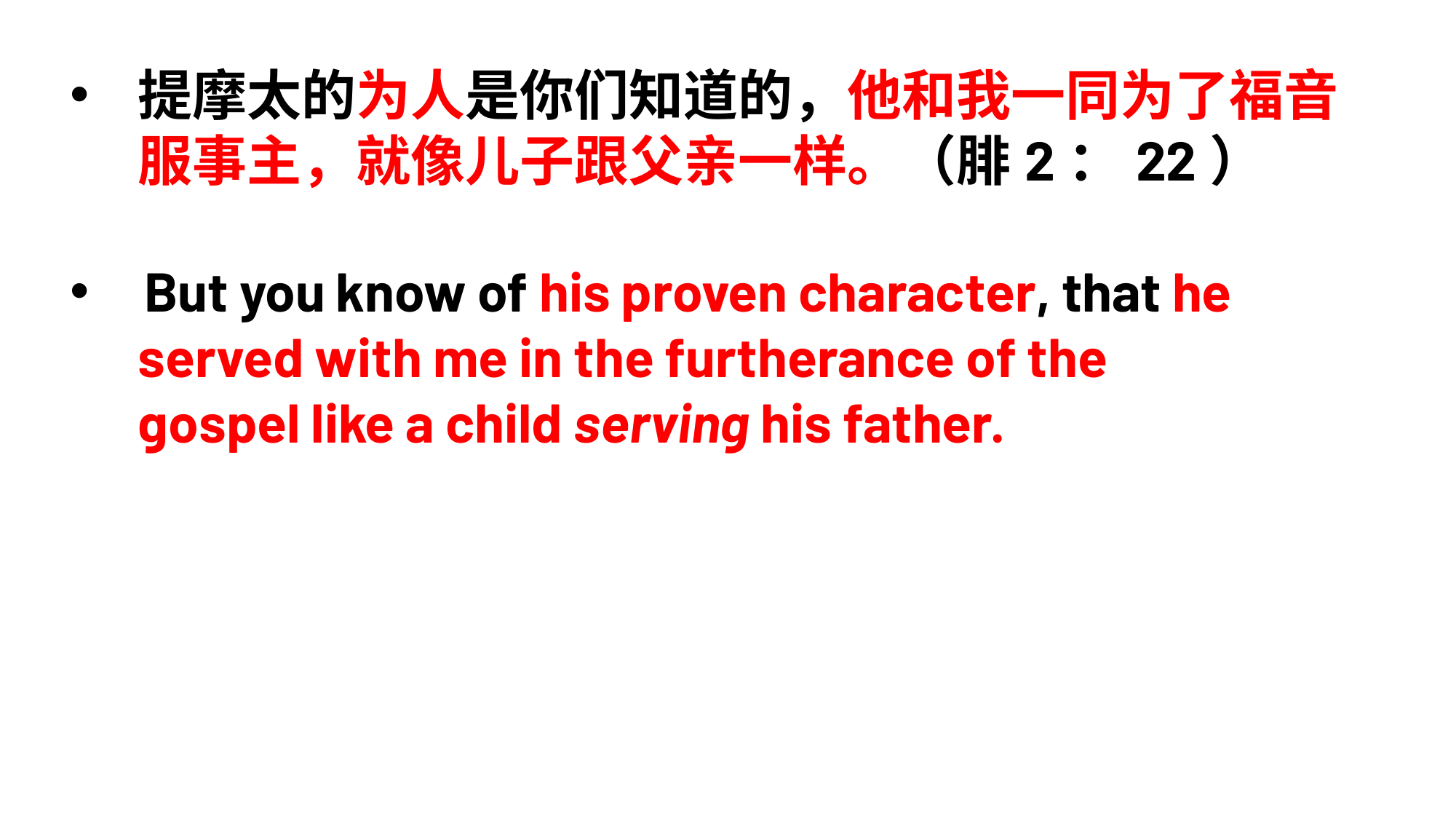

提摩太的为人是你们知道的，他和我一同为了福音服事主，就像儿子跟父亲一样。（腓2：22）

 But you know of his proven character, that he served with me in the furtherance of the gospel like a child serving his father.